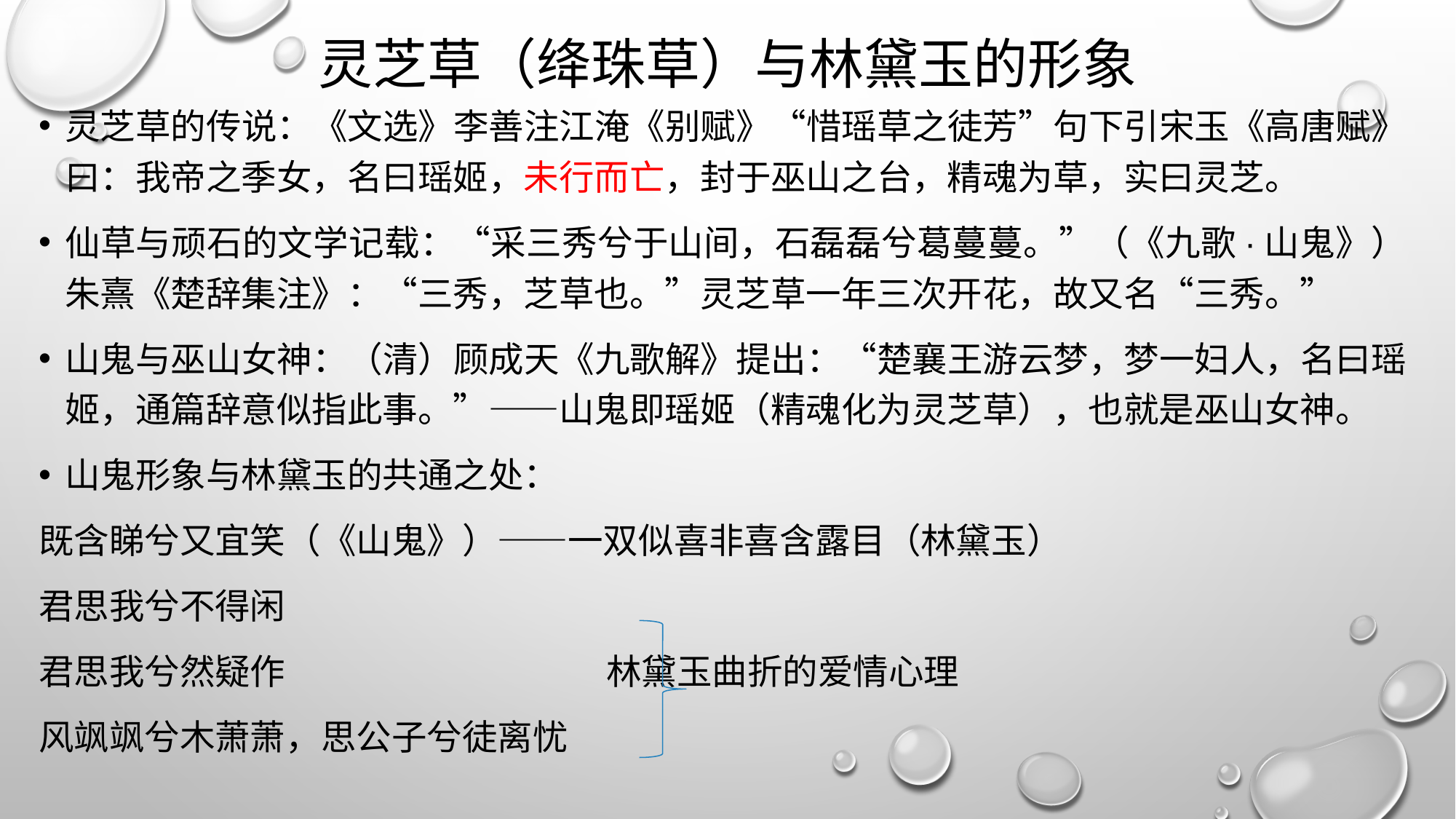

# 灵芝草（绛珠草）与林黛玉的形象
灵芝草的传说：《文选》李善注江淹《别赋》“惜瑶草之徒芳”句下引宋玉《高唐赋》曰：我帝之季女，名曰瑶姬，未行而亡，封于巫山之台，精魂为草，实曰灵芝。
仙草与顽石的文学记载：“采三秀兮于山间，石磊磊兮葛蔓蔓。”（《九歌·山鬼》）朱熹《楚辞集注》：“三秀，芝草也。”灵芝草一年三次开花，故又名“三秀。”
山鬼与巫山女神：（清）顾成天《九歌解》提出：“楚襄王游云梦，梦一妇人，名曰瑶姬，通篇辞意似指此事。”——山鬼即瑶姬（精魂化为灵芝草），也就是巫山女神。
山鬼形象与林黛玉的共通之处：
既含睇兮又宜笑（《山鬼》）——一双似喜非喜含露目（林黛玉）
君思我兮不得闲
君思我兮然疑作                                         林黛玉曲折的爱情心理
风飒飒兮木萧萧，思公子兮徒离忧